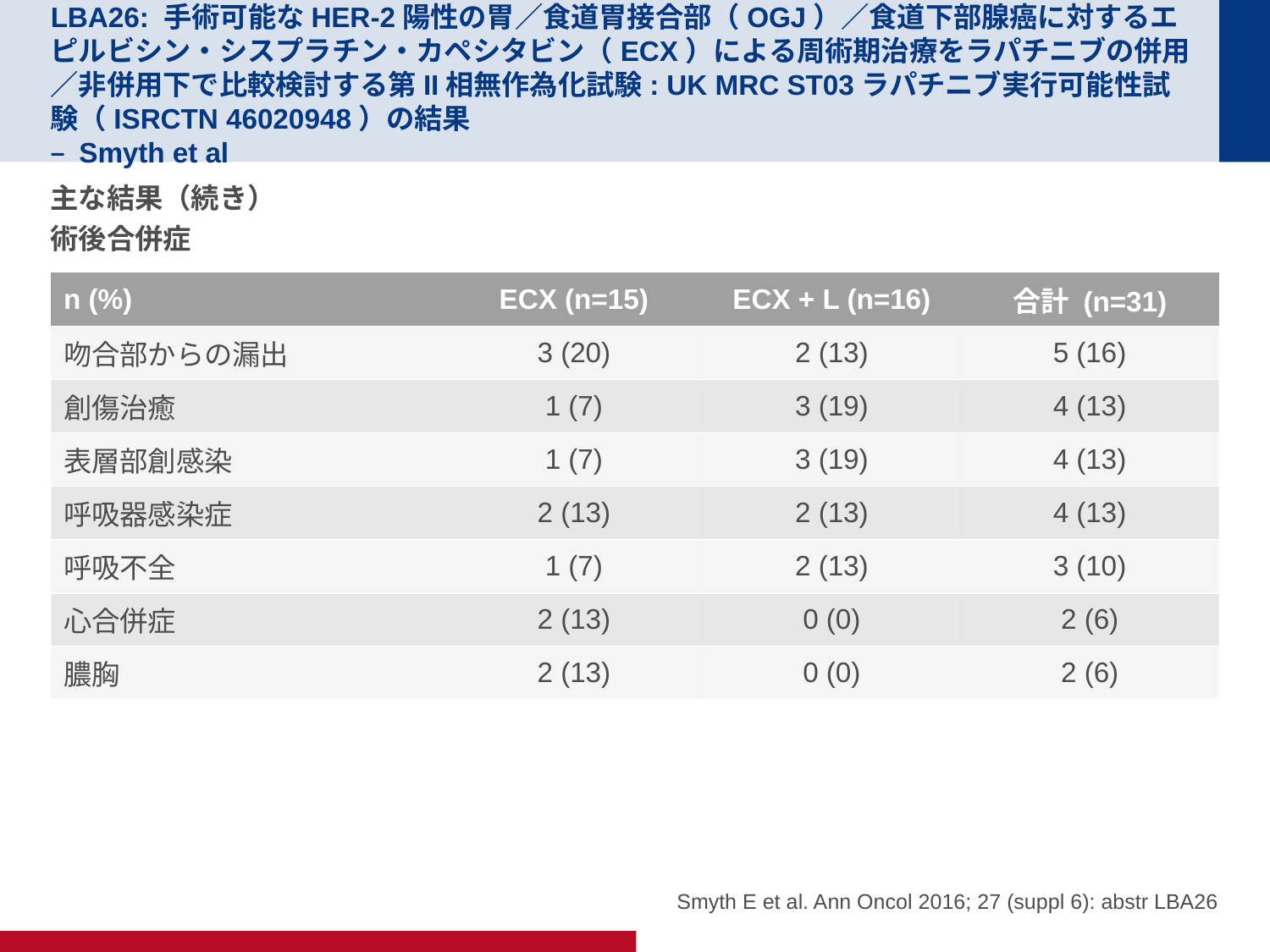

# LBA26: 手術可能なHER-2陽性の胃／食道胃接合部（OGJ）／食道下部腺癌に対するエピルビシン・シスプラチン・カペシタビン（ECX）による周術期治療をラパチニブの併用／非併用下で比較検討する第II相無作為化試験: UK MRC ST03ラパチニブ実行可能性試験（ISRCTN 46020948）の結果 – Smyth et al
主な結果（続き）
術後合併症
| n (%) | ECX (n=15) | ECX + L (n=16) | 合計 (n=31) |
| --- | --- | --- | --- |
| 吻合部からの漏出 | 3 (20) | 2 (13) | 5 (16) |
| 創傷治癒 | 1 (7) | 3 (19) | 4 (13) |
| 表層部創感染 | 1 (7) | 3 (19) | 4 (13) |
| 呼吸器感染症 | 2 (13) | 2 (13) | 4 (13) |
| 呼吸不全 | 1 (7) | 2 (13) | 3 (10) |
| 心合併症 | 2 (13) | 0 (0) | 2 (6) |
| 膿胸 | 2 (13) | 0 (0) | 2 (6) |
Smyth E et al. Ann Oncol 2016; 27 (suppl 6): abstr LBA26